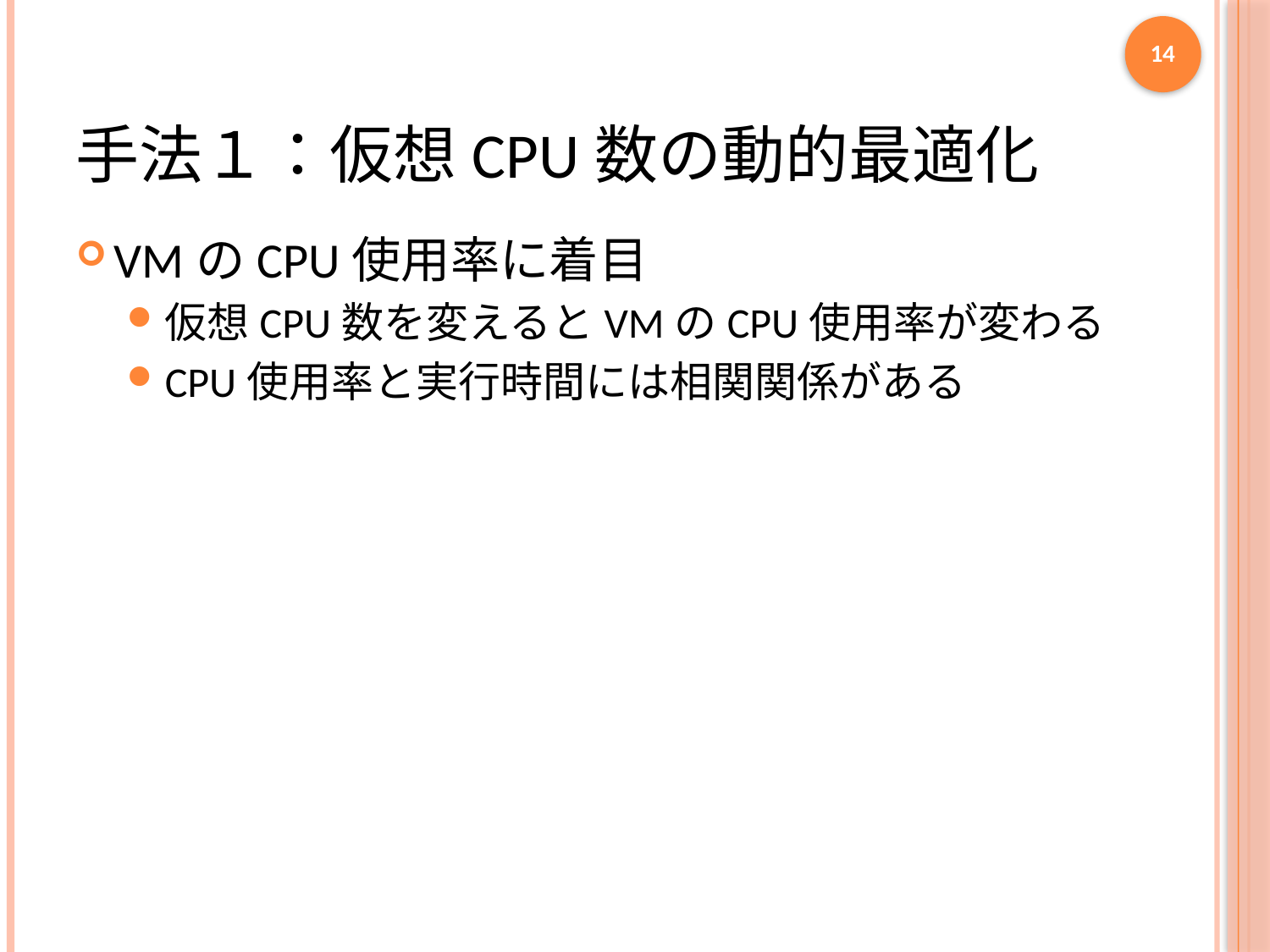

14
# 手法１：仮想CPU数の動的最適化
VMのCPU使用率に着目
仮想CPU数を変えるとVMのCPU使用率が変わる
CPU使用率と実行時間には相関関係がある